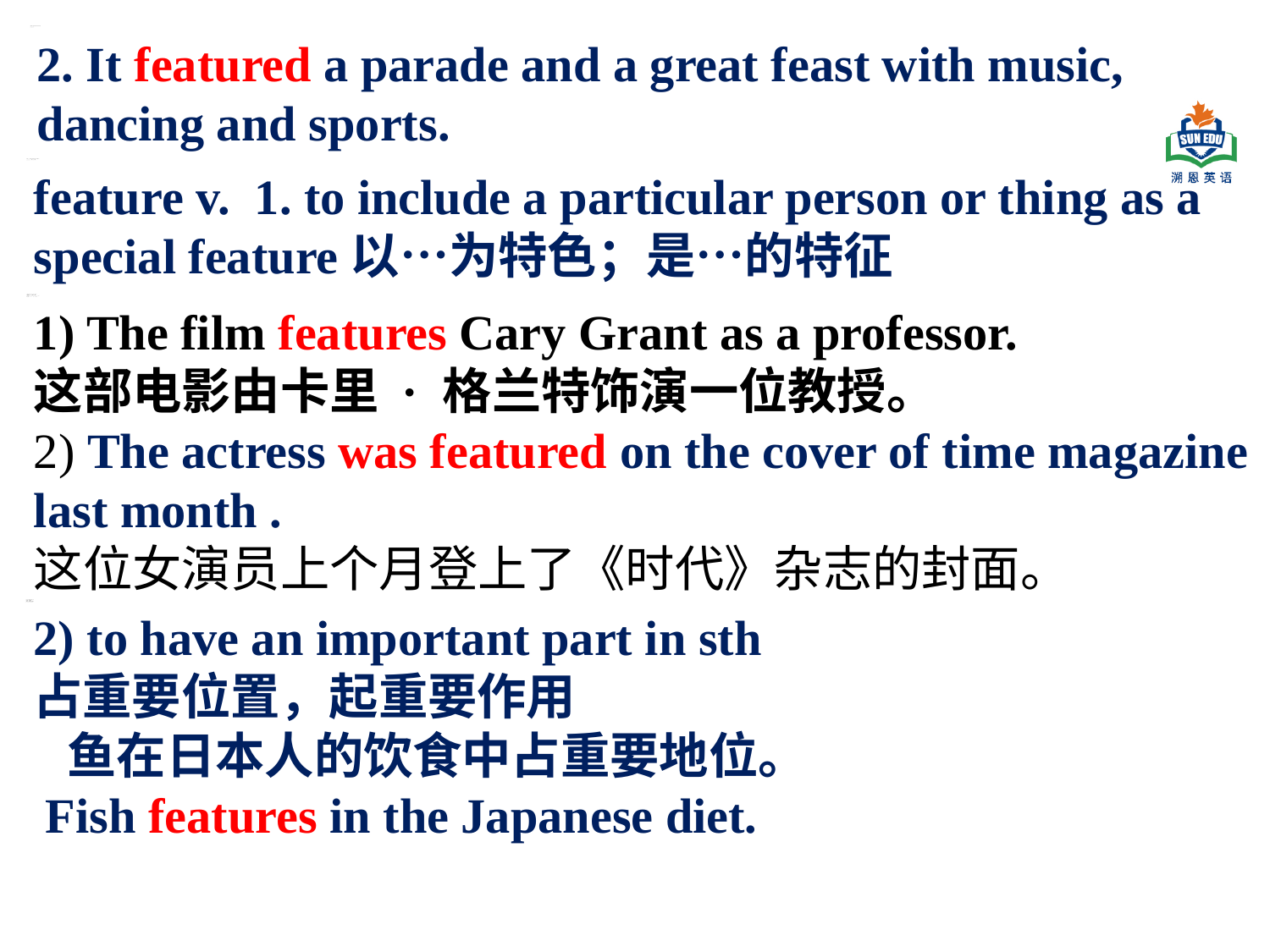

2. It featured a parade and a great feast with music, dancing and sports.
feature v.  1. to include a particular person or thing as a special feature以…为特色；是…的特征

1) The film features Cary Grant as a professor.
这部电影由卡里 · 格兰特饰演一位教授。
2) The actress was featured on the cover of time magazine last month .
这位女演员上个月登上了《时代》杂志的封面。

2) to have an important part in sth
占重要位置，起重要作用
  鱼在日本人的饮食中占重要地位。
 Fish features in the Japanese diet.